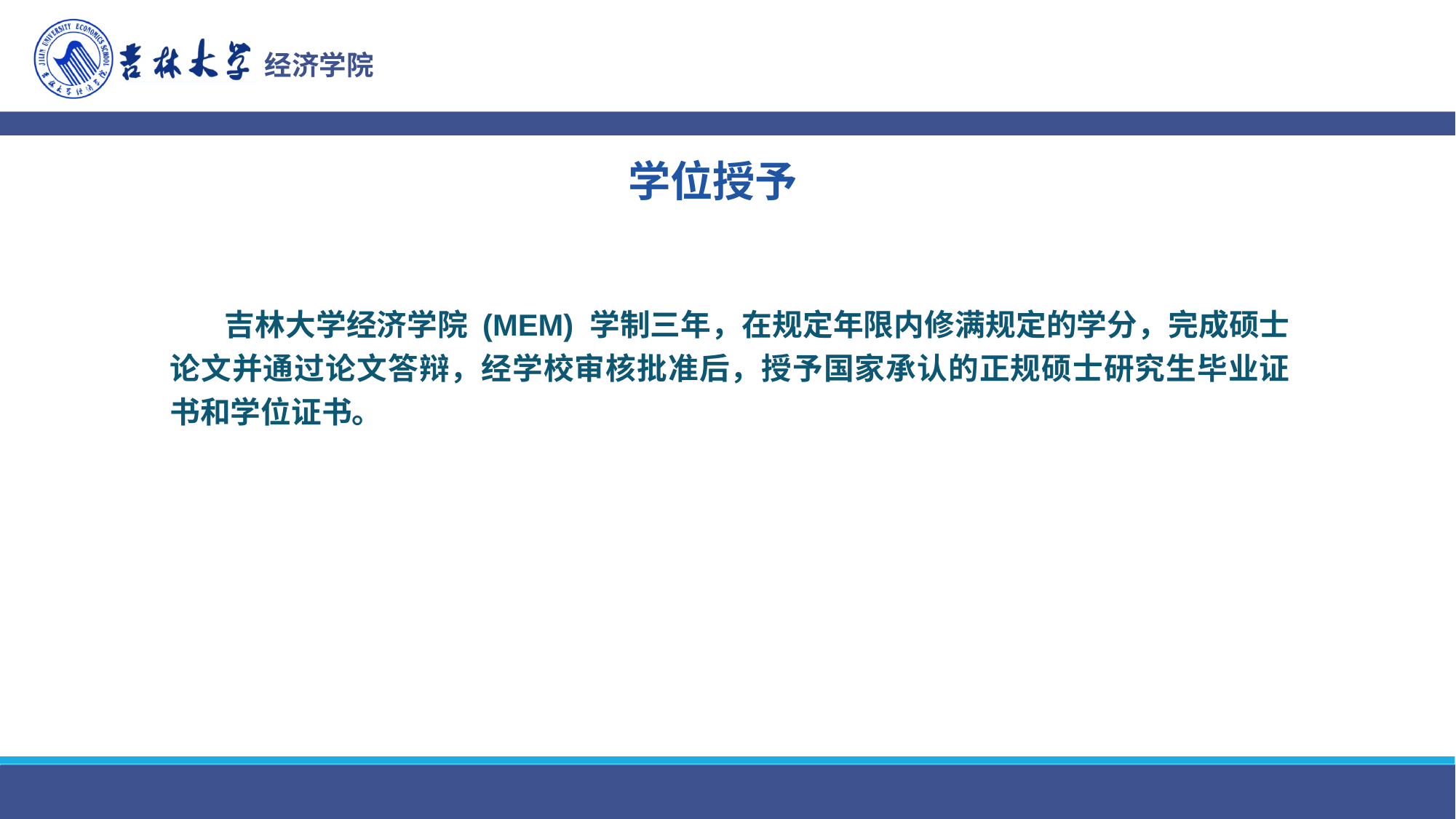

学位授予
吉林大学经济学院 (MEM) 学制三年，在规定年限内修满规定的学分，完成硕士论文并通过论文答辩，经学校审核批准后，授予国家承认的正规硕士研究生毕业证书和学位证书。